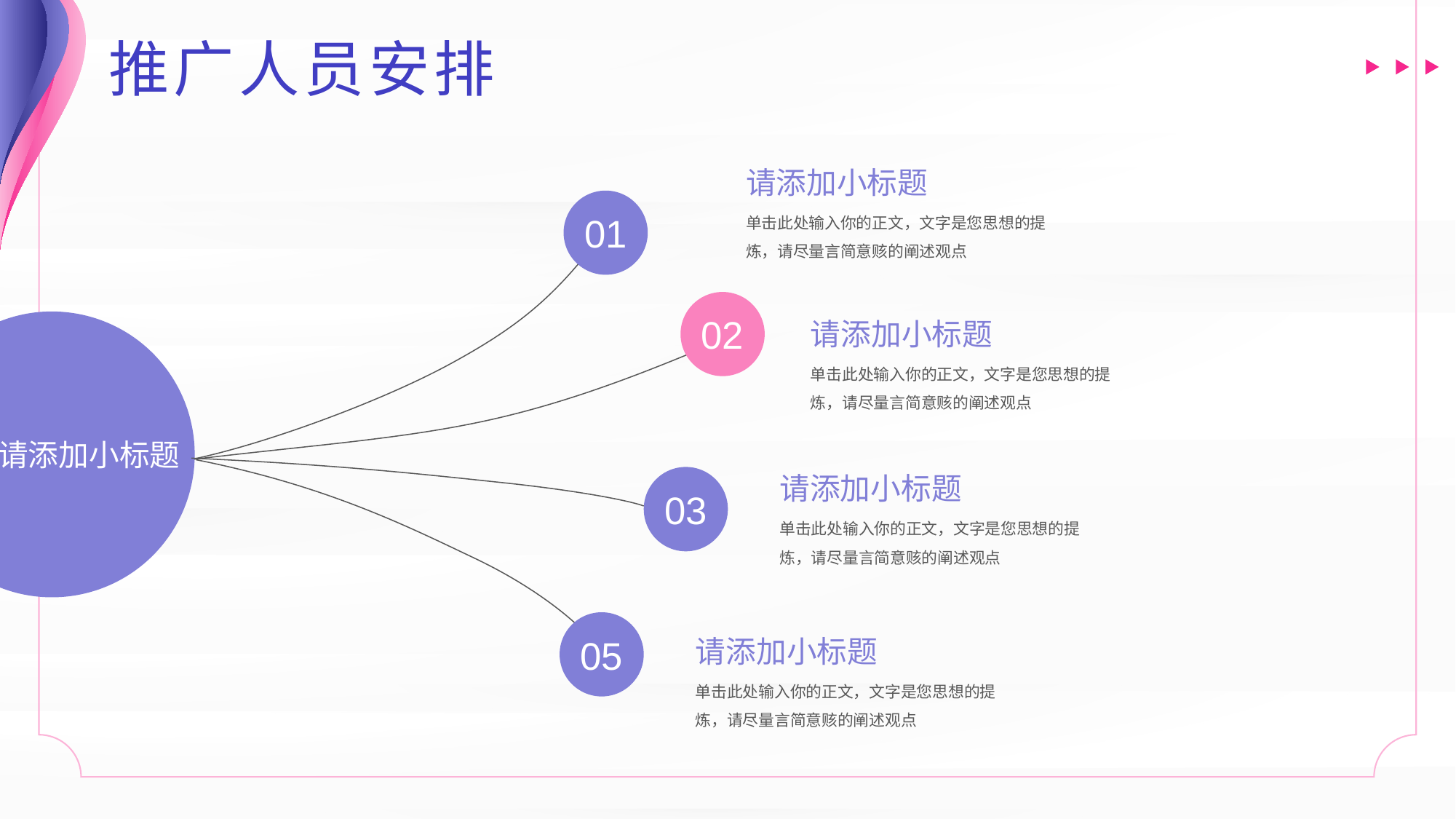

推广人员安排
请添加小标题
01
单击此处输入你的正文，文字是您思想的提炼，请尽量言简意赅的阐述观点

02
请添加小标题
请添加小标题

单击此处输入你的正文，文字是您思想的提炼，请尽量言简意赅的阐述观点

请添加小标题
03
单击此处输入你的正文，文字是您思想的提炼，请尽量言简意赅的阐述观点
05
请添加小标题
单击此处输入你的正文，文字是您思想的提炼，请尽量言简意赅的阐述观点